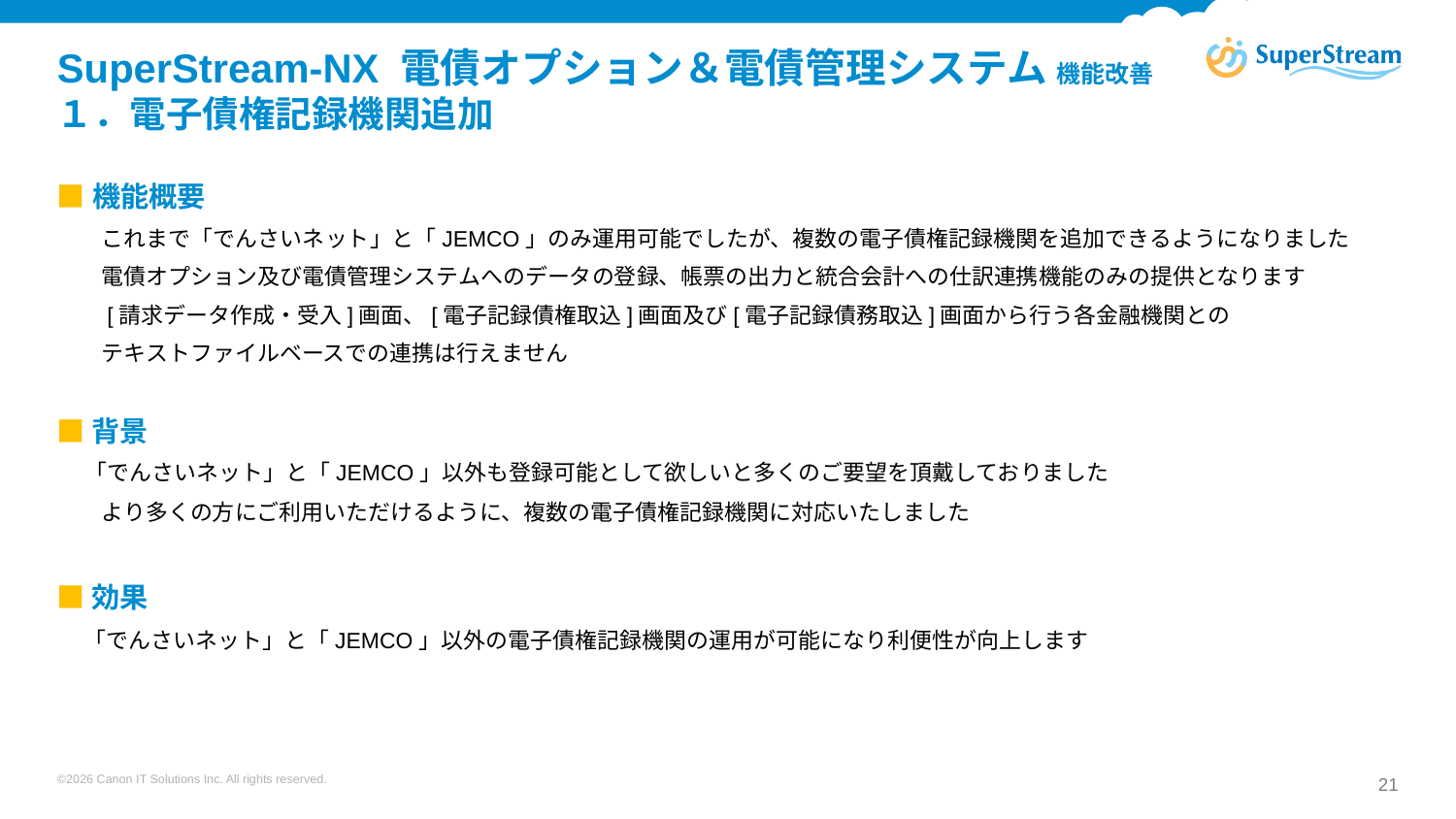

# SuperStream-NX 電債オプション＆電債管理システム 機能改善 １．電子債権記録機関追加
■機能概要
　　これまで「でんさいネット」と「JEMCO」のみ運用可能でしたが、複数の電子債権記録機関を追加できるようになりました
　　電債オプション及び電債管理システムへのデータの登録、帳票の出力と統合会計への仕訳連携機能のみの提供となります
　　[請求データ作成・受入]画面、[電子記録債権取込]画面及び[電子記録債務取込]画面から行う各金融機関との
　　テキストファイルベースでの連携は行えません

■背景
　「でんさいネット」と「JEMCO」以外も登録可能として欲しいと多くのご要望を頂戴しておりました
　　より多くの方にご利用いただけるように、複数の電子債権記録機関に対応いたしました

■効果
　 「でんさいネット」と「JEMCO」以外の電子債権記録機関の運用が可能になり利便性が向上します
©2026 Canon IT Solutions Inc. All rights reserved.
21